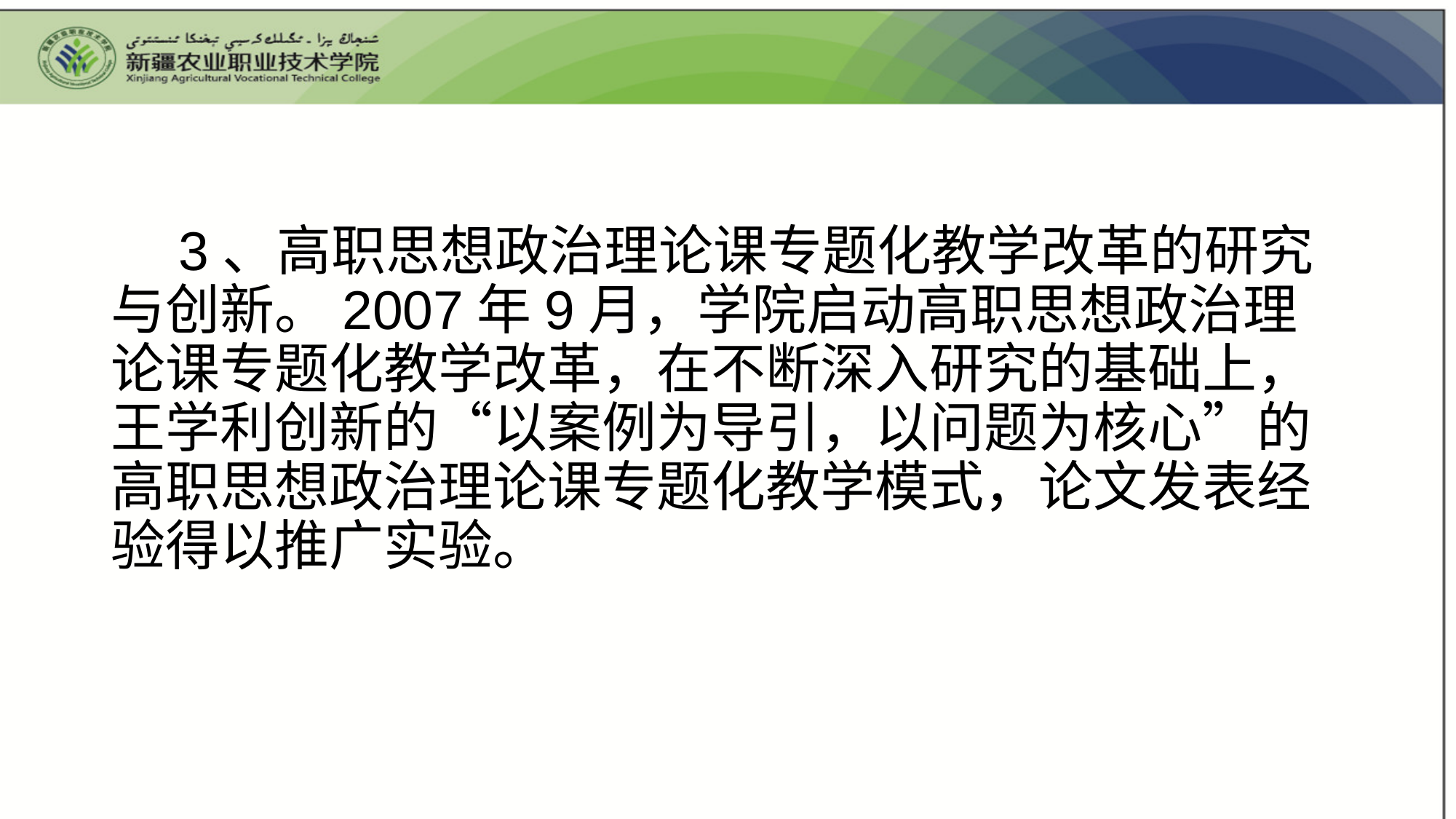

#
       3、高职思想政治理论课专题化教学改革的研究与创新。2007年9月，学院启动高职思想政治理论课专题化教学改革，在不断深入研究的基础上，王学利创新的“以案例为导引，以问题为核心”的高职思想政治理论课专题化教学模式，论文发表经验得以推广实验。